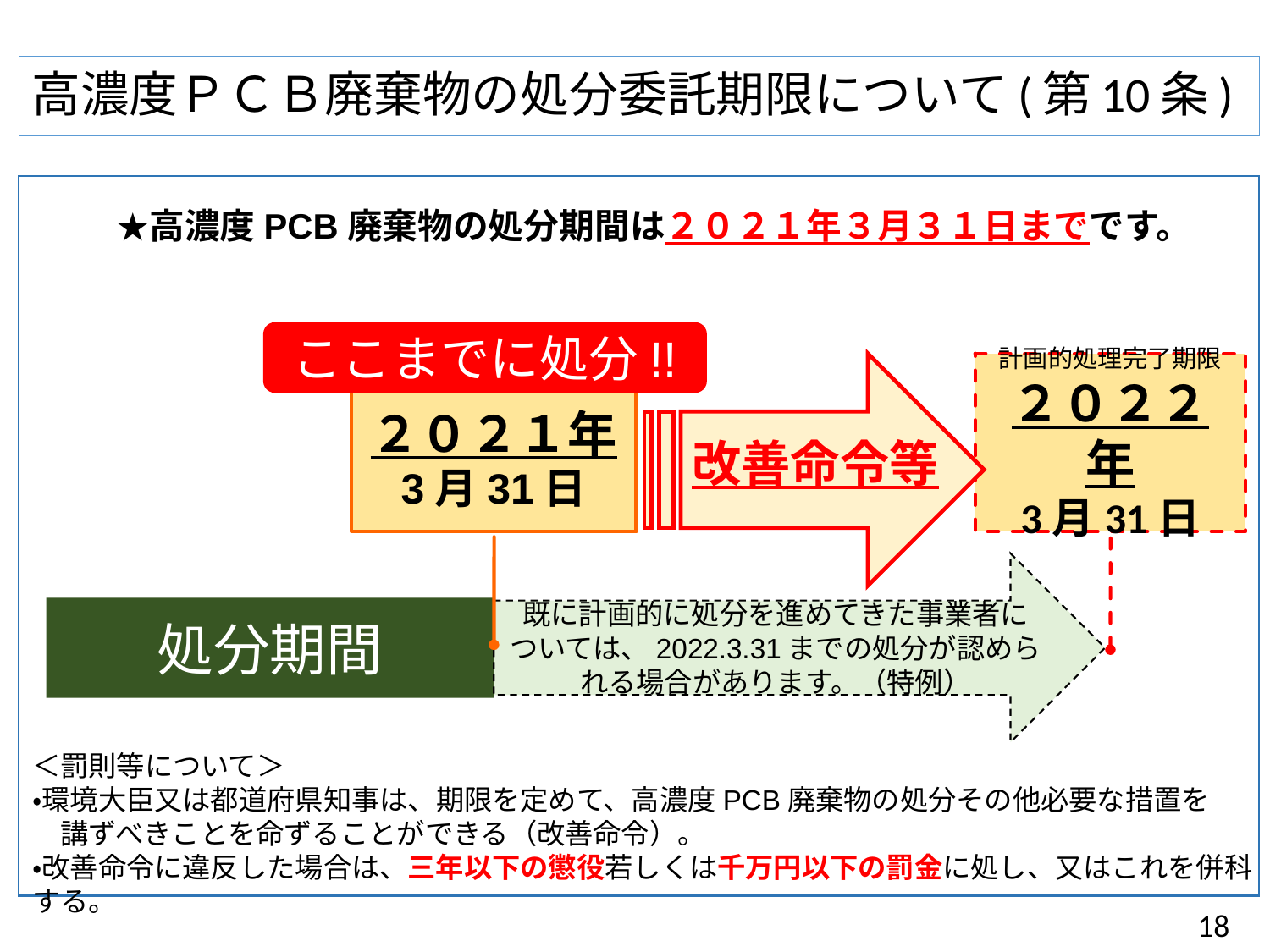

# 高濃度ＰＣＢ廃棄物の処分委託期限について(第10条)
　★高濃度PCB廃棄物の処分期間は２０２１年３月３１日までです。

ここまでに処分!!

改善命令等
計画的処理完了期限
２０２２年
3月31日
２０２１年
3月31日
既に計画的に処分を進めてきた事業者に
ついては、2022.3.31までの処分が認められる場合があります。（特例）
処分期間
＜罰則等について＞
・環境大臣又は都道府県知事は、期限を定めて、高濃度PCB廃棄物の処分その他必要な措置を
　講ずべきことを命ずることができる（改善命令）。
・改善命令に違反した場合は、三年以下の懲役若しくは千万円以下の罰金に処し、又はこれを併科する。